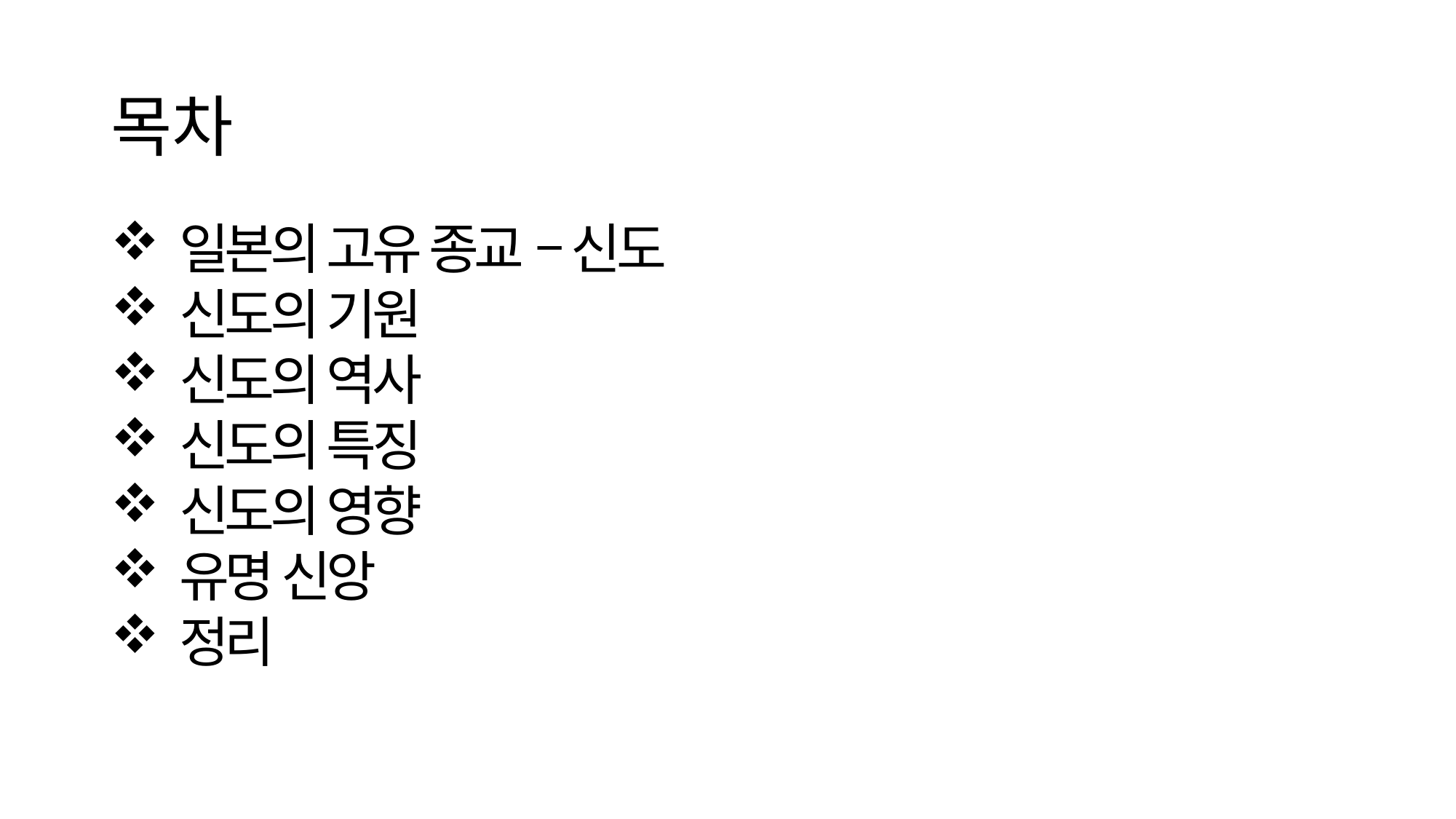

# 목차
일본의 고유 종교 – 신도
신도의 기원
신도의 역사
신도의 특징
신도의 영향
유명 신앙
정리